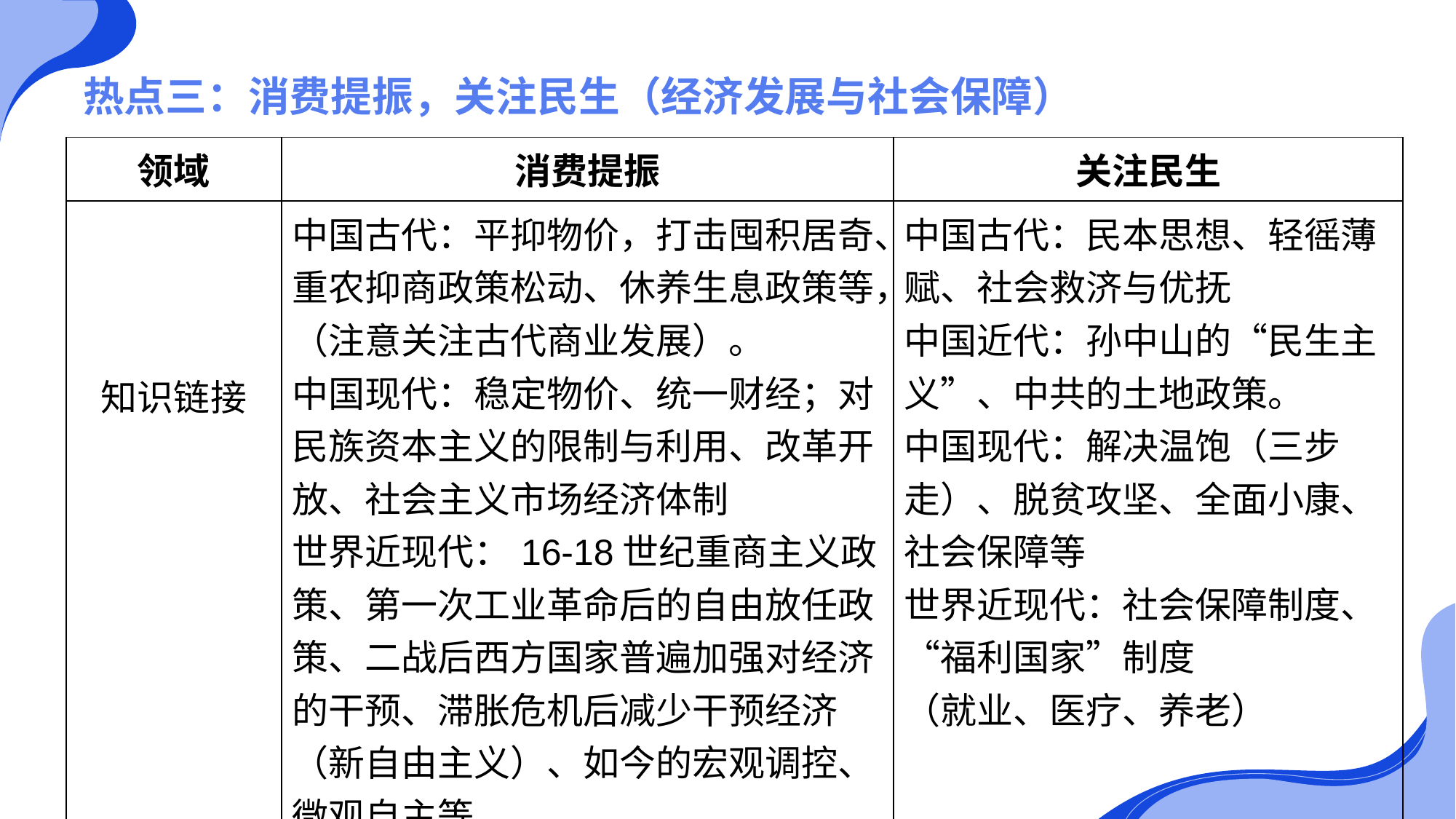

# 热点三：消费提振，关注民生（经济发展与社会保障）
| 领域 | 消费提振 | 关注民生 |
| --- | --- | --- |
| 知识链接 | 中国古代：平抑物价，打击囤积居奇、重农抑商政策松动、休养生息政策等，（注意关注古代商业发展）。 中国现代：稳定物价、统一财经；对民族资本主义的限制与利用、改革开放、社会主义市场经济体制 世界近现代：16-18世纪重商主义政策、第一次工业革命后的自由放任政策、二战后西方国家普遍加强对经济的干预、滞胀危机后减少干预经济（新自由主义）、如今的宏观调控、微观自主等 | 中国古代：民本思想、轻徭薄赋、社会救济与优抚 中国近代：孙中山的“民生主义”、中共的土地政策。 中国现代：解决温饱（三步走）、脱贫攻坚、全面小康、社会保障等 世界近现代：社会保障制度、“福利国家”制度 （就业、医疗、养老） |